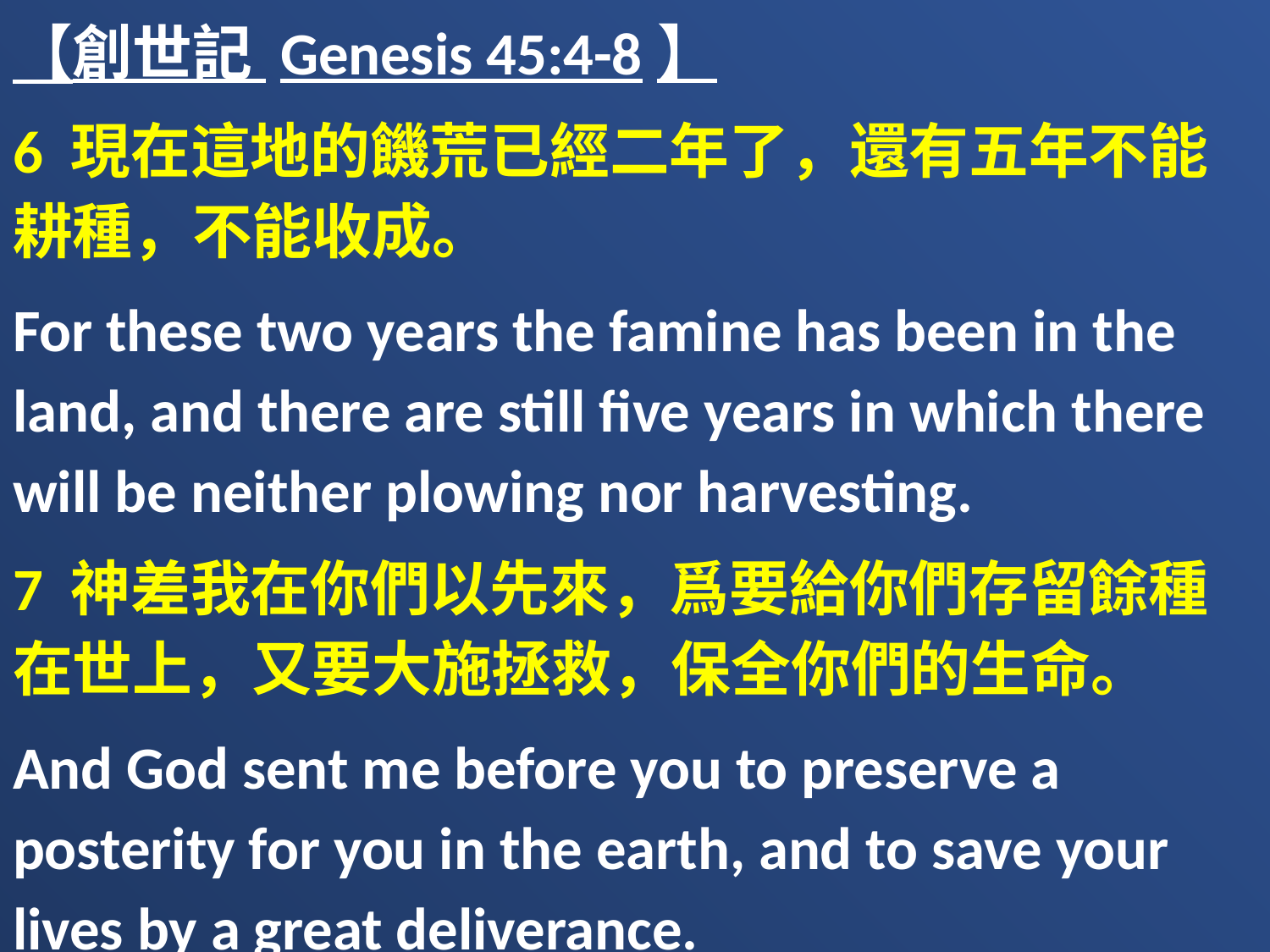

【創世記 Genesis 45:4-8】
6 現在這地的饑荒已經二年了，還有五年不能耕種，不能收成。
For these two years the famine has been in the land, and there are still five years in which there will be neither plowing nor harvesting.
7 神差我在你們以先來，爲要給你們存留餘種在世上，又要大施拯救，保全你們的生命。
And God sent me before you to preserve a posterity for you in the earth, and to save your lives by a great deliverance.